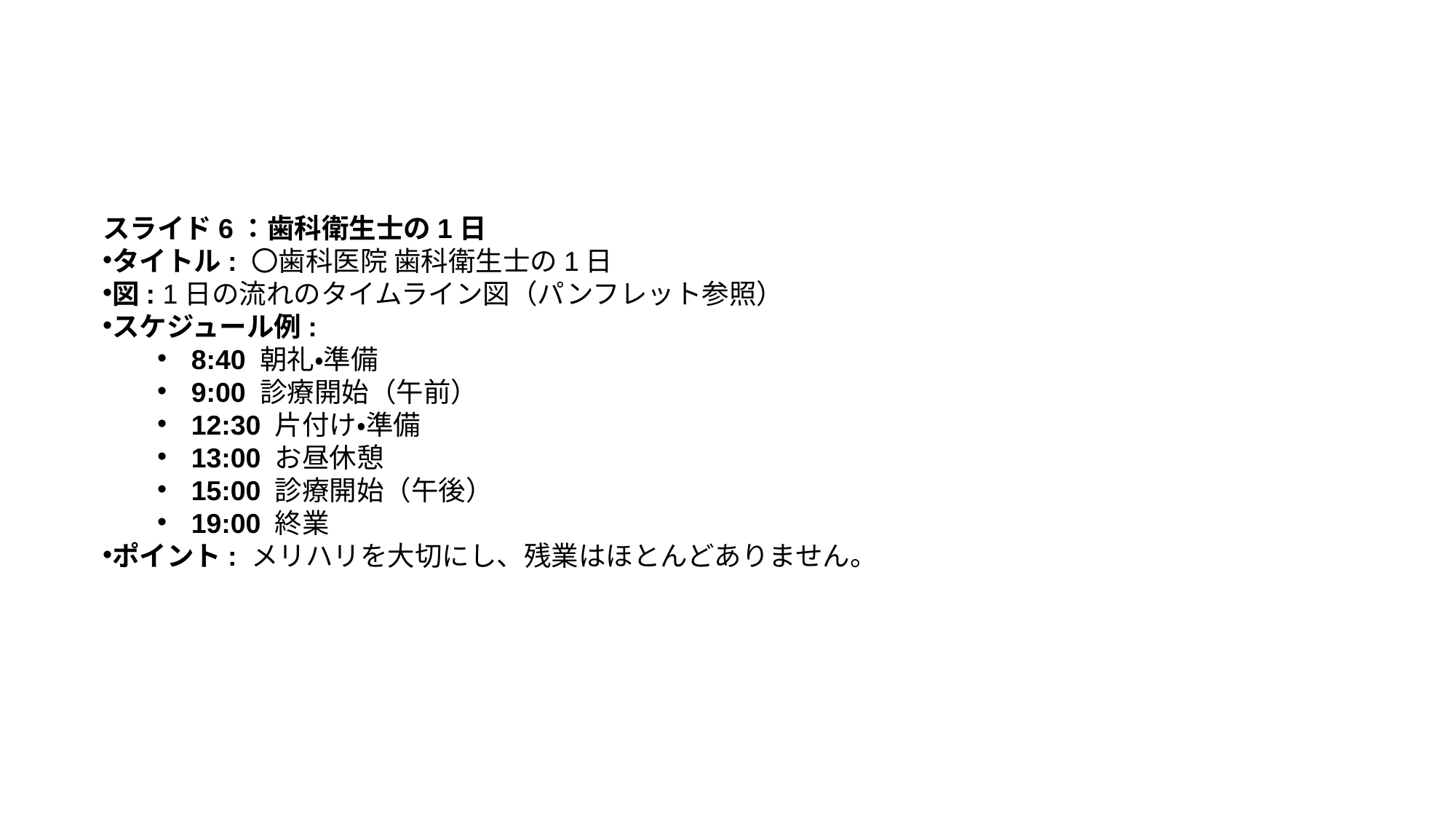

スライド6：歯科衛生士の1日
タイトル: 〇歯科医院 歯科衛生士の1日
図: 1日の流れのタイムライン図（パンフレット参照）
スケジュール例:
8:40 朝礼・準備
9:00 診療開始（午前）
12:30 片付け・準備
13:00 お昼休憩
15:00 診療開始（午後）
19:00 終業
ポイント: メリハリを大切にし、残業はほとんどありません。